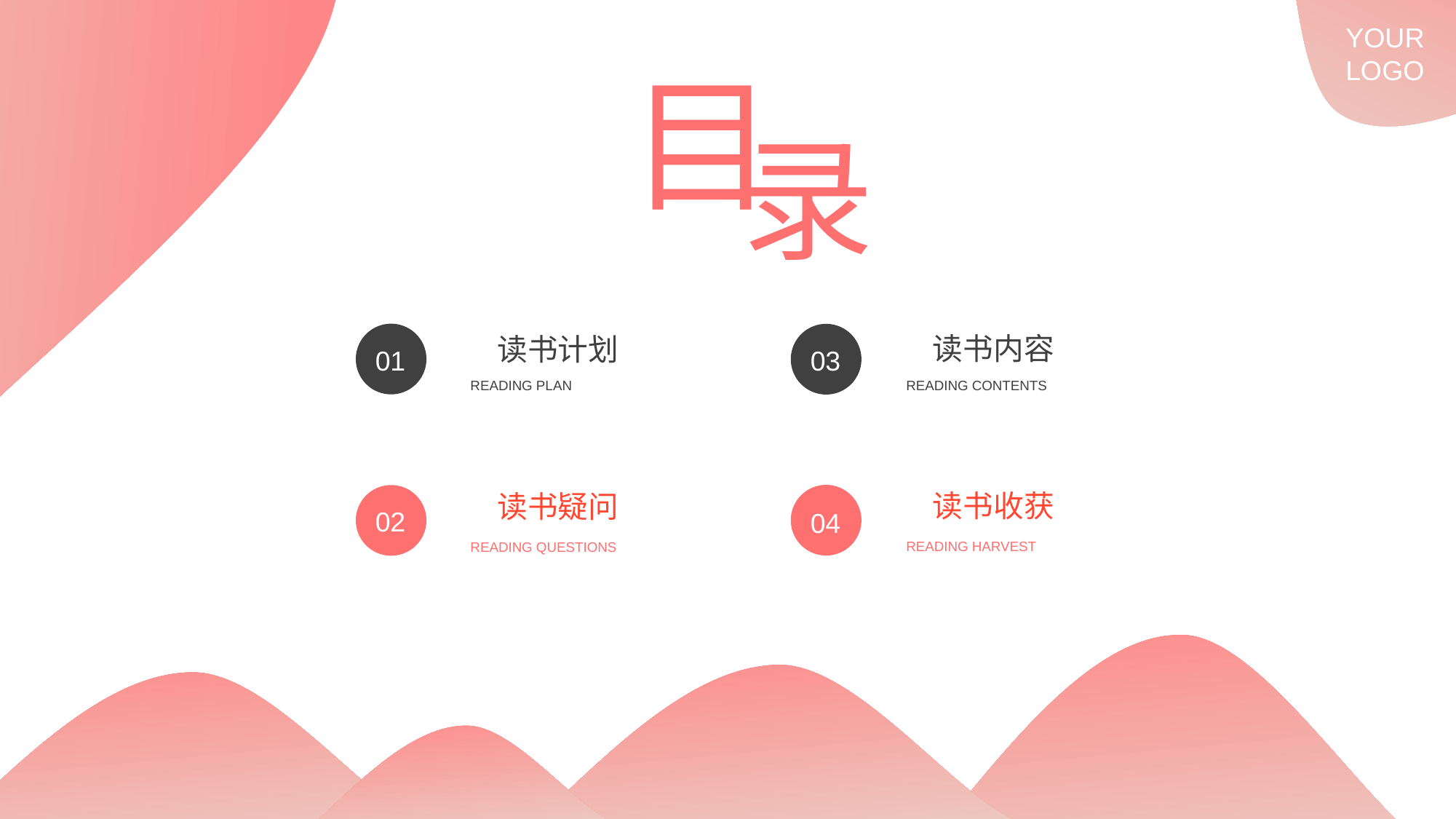

YOUR
LOGO
目
录

读书计划
01
READING PLAN

读书内容
03
READING CONTENTS
读书收获

04
READING HARVEST
读书疑问

02
READING QUESTIONS